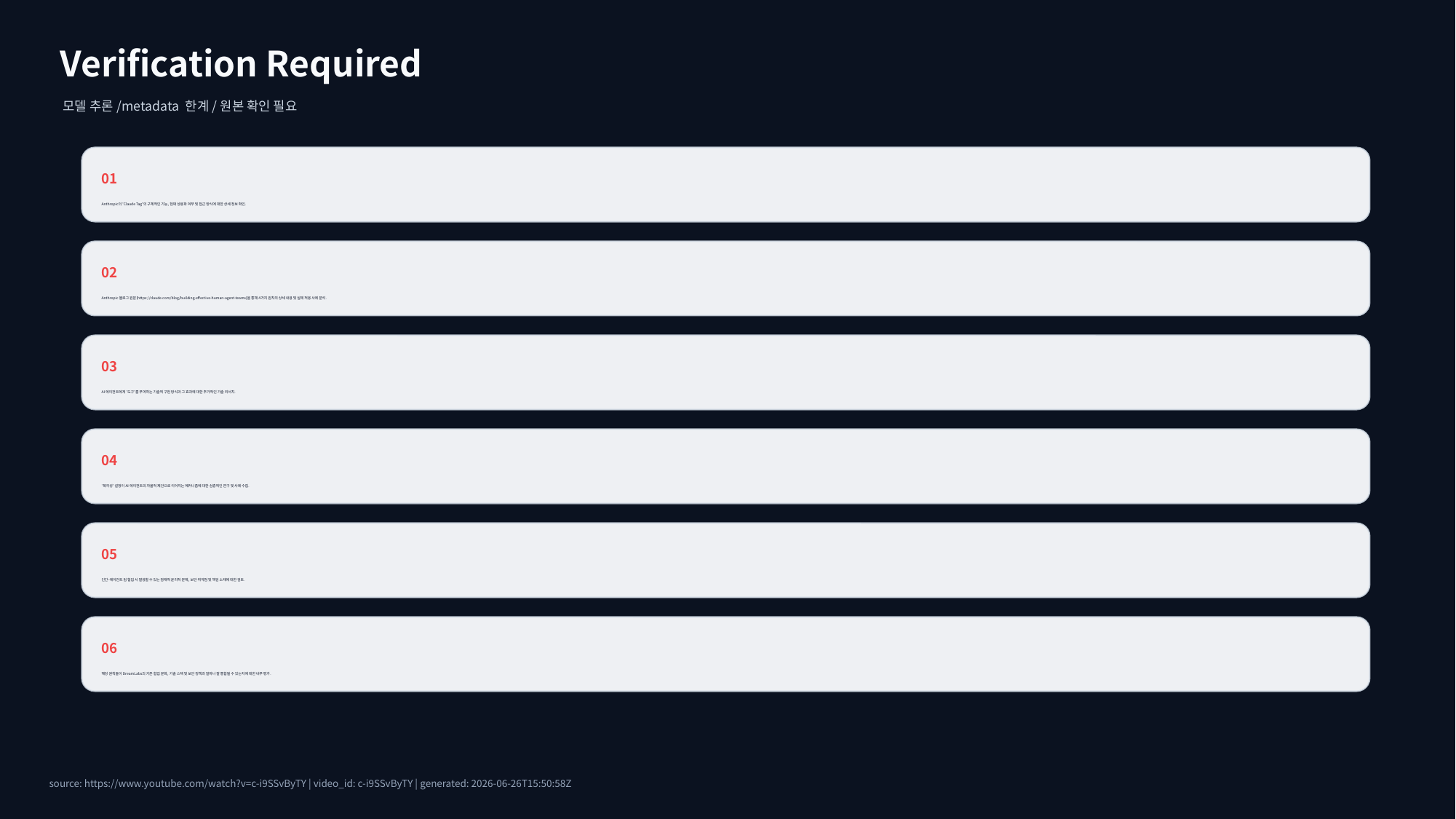

Verification Required
모델 추론/metadata 한계/원본 확인 필요

01
Anthropic의 'Claude Tag'의 구체적인 기능, 현재 상용화 여부 및 접근 방식에 대한 상세 정보 확인.

02
Anthropic 블로그 원문(https://claude.com/blog/building-effective-human-agent-teams)을 통해 4가지 원칙의 상세 내용 및 실제 적용 사례 분석.

03
AI 에이전트에게 '도구'를 부여하는 기술적 구현 방식과 그 효과에 대한 추가적인 기술 리서치.

04
'북극성' 설정이 AI 에이전트의 자율적 제안으로 이어지는 메커니즘에 대한 심층적인 연구 및 사례 수집.

05
인간-에이전트 팀 협업 시 발생할 수 있는 잠재적 윤리적 문제, 보안 취약점 및 책임 소재에 대한 검토.

06
해당 원칙들이 DreamLabs의 기존 협업 문화, 기술 스택 및 보안 정책과 얼마나 잘 통합될 수 있는지에 대한 내부 평가.
source: https://www.youtube.com/watch?v=c-i9SSvByTY | video_id: c-i9SSvByTY | generated: 2026-06-26T15:50:58Z